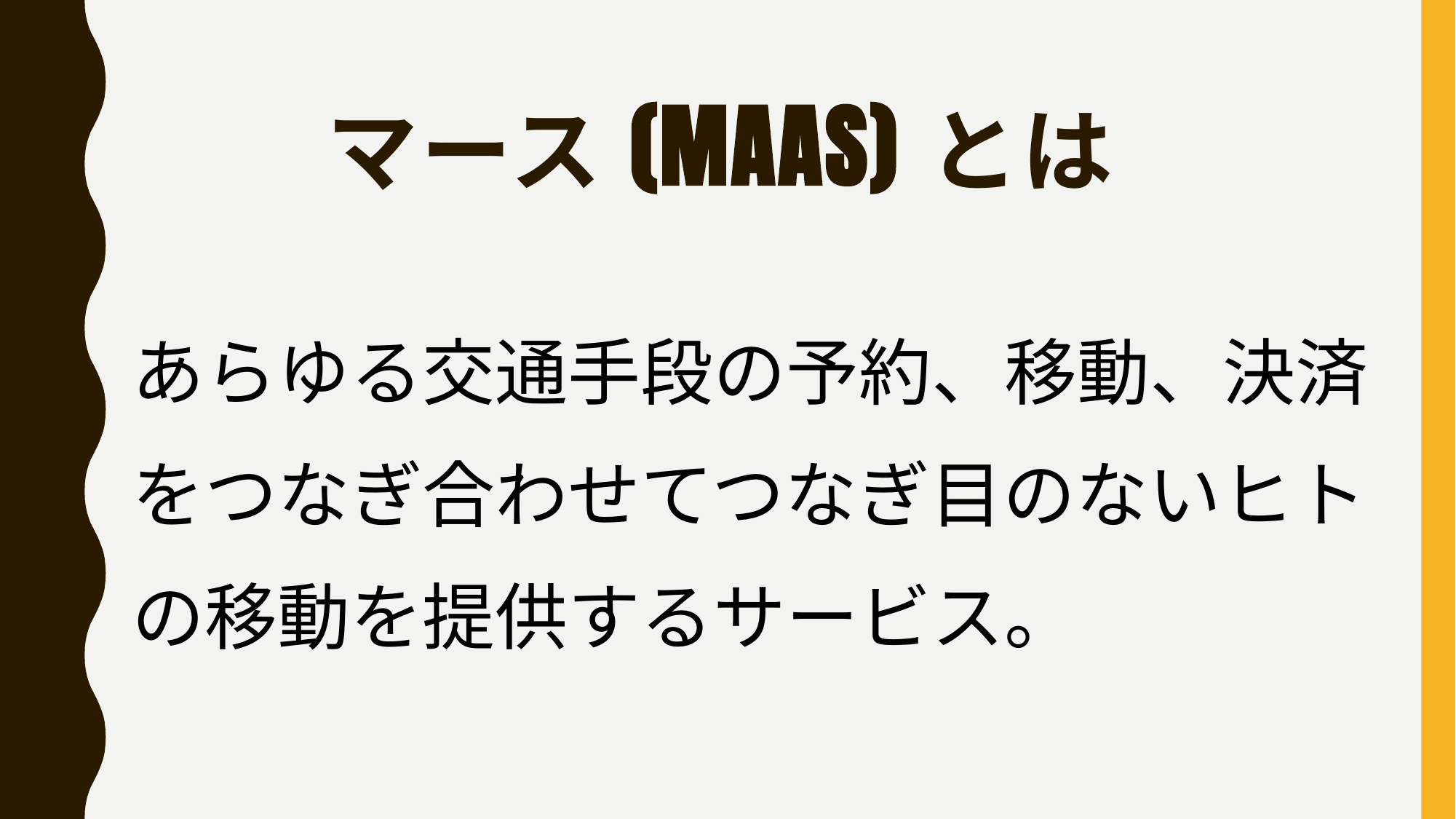

# マース(MaaS)とは
あらゆる交通手段の予約、移動、決済をつなぎ合わせてつなぎ目のないヒトの移動を提供するサービス。